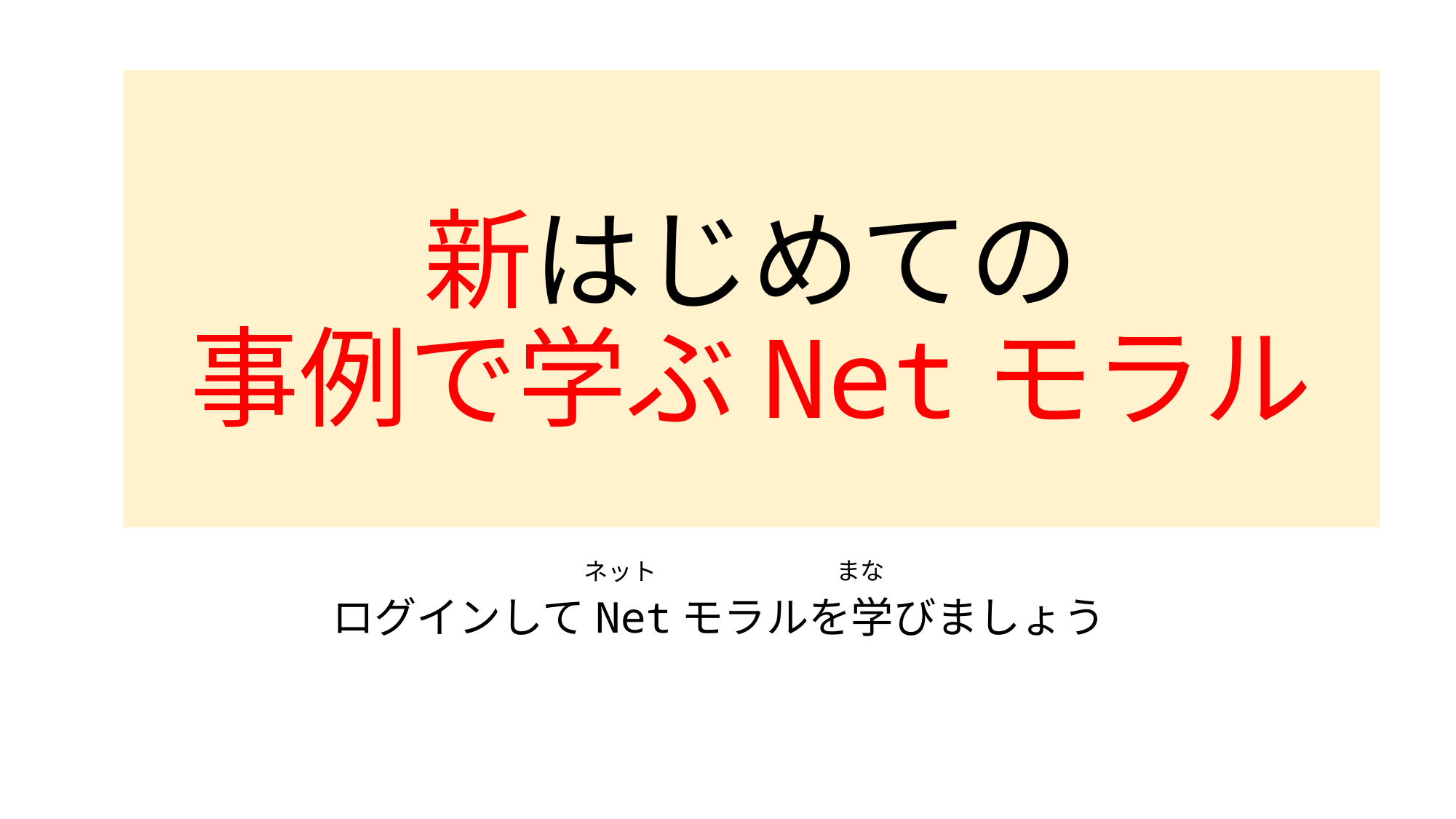

新はじめての
事例で学ぶNetモラル

まな
ネット
ログインしてNetモラルを学びましょう